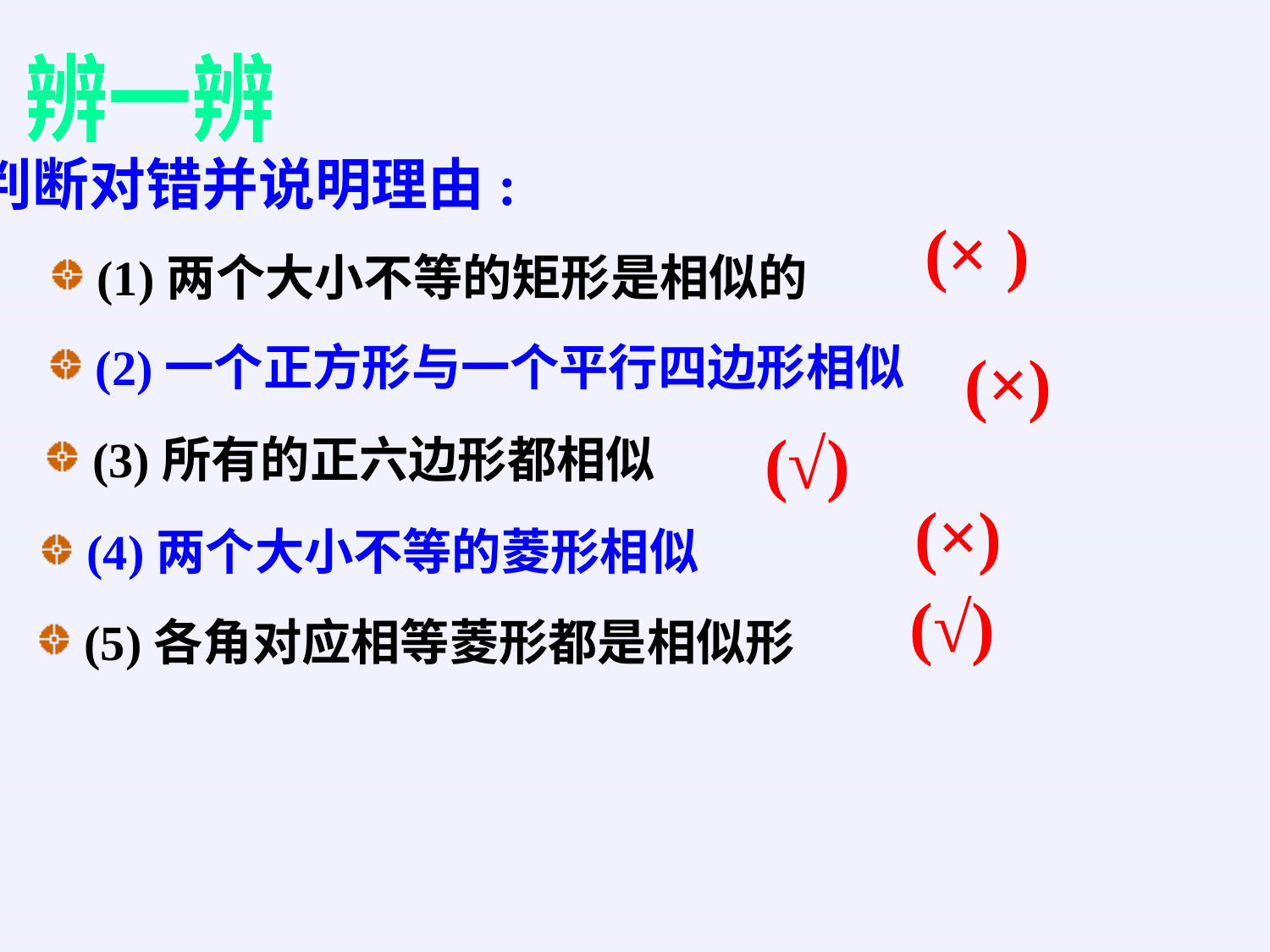

辨一辨
判断对错并说明理由:
(× )
(1)两个大小不等的矩形是相似的
(2)一个正方形与一个平行四边形相似
(×)
(√)
(3)所有的正六边形都相似
(×)
(4)两个大小不等的菱形相似
(√)
(5)各角对应相等菱形都是相似形